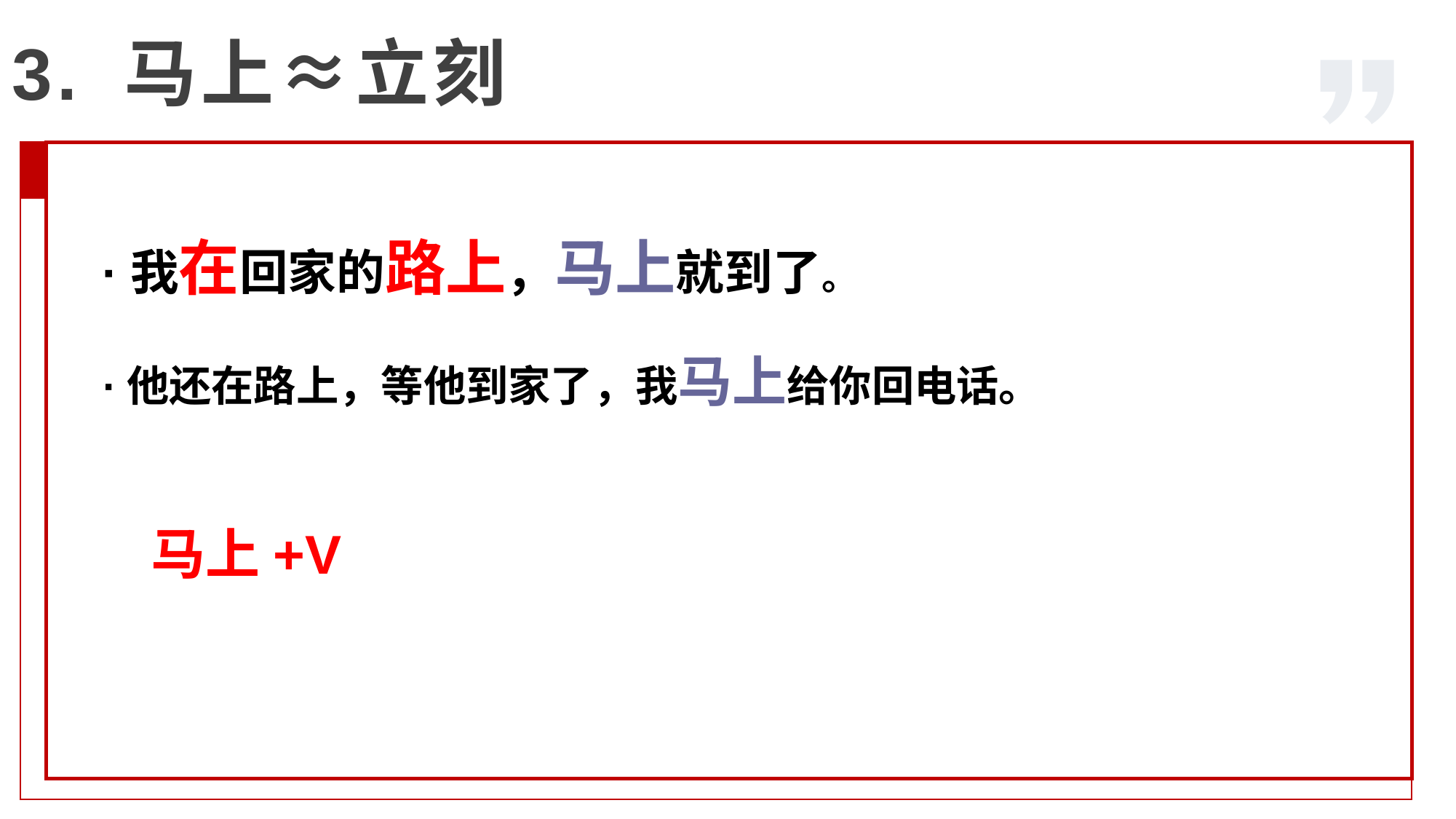

3. 马上≈立刻

·我在回家的路上，马上就到了。

·他还在路上，等他到家了，我马上给你回电话。
马上+V